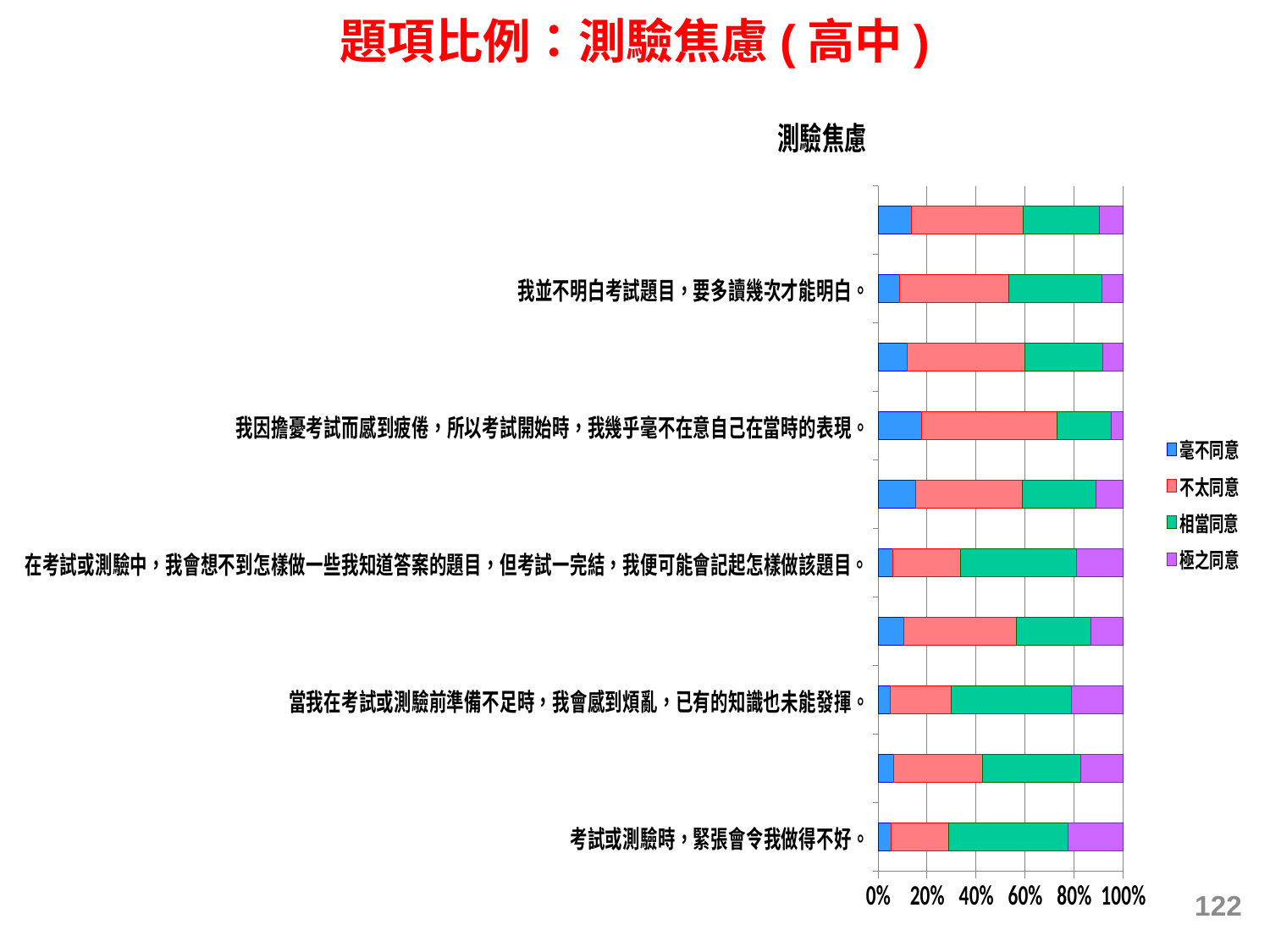

題項比例：測驗焦慮(高中)

### Chart: 測驗焦慮

| Category | 毫不同意 | 不太同意 | 相當同意 | 極之同意 |
|---|---|---|---|---|
| 考試或測驗時，緊張會令我做得不好。 | 0.05283900160560502 | 0.23675375857539127 | 0.48474675229893444 | 0.2256604875200706 |
| 在我成績一直不好的科目中，我會擔心成績差，這樣會令我在該科的表現更差。 | 0.06469986855557178 | 0.36264057251350956 | 0.4003213086023076 | 0.17233825032861108 |
| 當我在考試或測驗前準備不足時，我會感到煩亂，已有的知識也未能發揮。 | 0.0512483574244415 | 0.2460213169805811 | 0.49233464739378135 | 0.21039567820119726 |
| 考試越重要，我似乎做得越差。 | 0.10581701256942389 | 0.4599532300496931 | 0.3028354282373575 | 0.13139432914352528 |
| 在考試或測驗中，我會想不到怎樣做一些我知道答案的題目，但考試一完結，我便可能會記起怎樣做該題目。 | 0.05868613138686132 | 0.2763503649635047 | 0.47635036496350486 | 0.1886131386861322 |
| 考試開始時，我發覺腦海一片空白，要數分鐘後才能作答題目。 | 0.15302543116048037 | 0.4367144109909384 | 0.29961999415375723 | 0.11064016369482563 |
| 我因擔憂考試而感到疲倦，所以考試開始時，我幾乎毫不在意自己在當時的表現。 | 0.17801200409896117 | 0.5520421607378109 | 0.22310057092665703 | 0.046845264236568575 |
| 考試時限給我壓力，令我的表現較其他同學差。 | 0.11976573938506616 | 0.4784773060029283 | 0.31800878477306166 | 0.08374816983894581 |
| 我並不明白考試題目，要多讀幾次才能明白。 | 0.08882060286801335 | 0.44395668715247455 | 0.3823529411764725 | 0.08486976880304373 |
| 在考試初段，當我解答不到一條較難的題目時，我便會感到混亂，之後即使做一些容易的題目，也會想不到怎樣做。 | 0.1354640082099399 | 0.45609148218736256 | 0.31139129159947376 | 0.09705321800322532 |
122